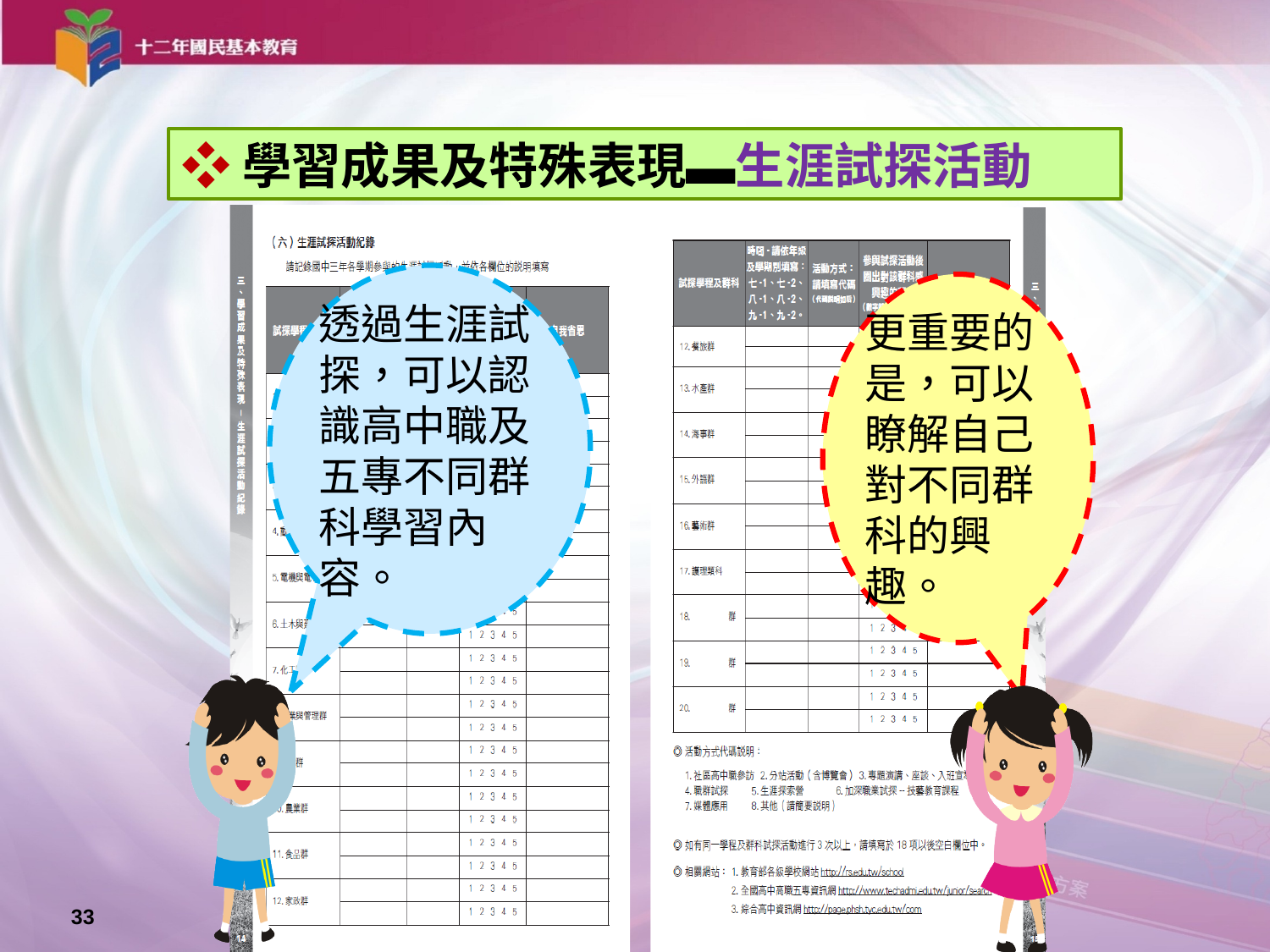

❖學習成果及特殊表現▬生涯試探活動

透過生涯試探，可以認識高中職及五專不同群科學習內容。
更重要的是，可以瞭解自己對不同群科的興趣。

33